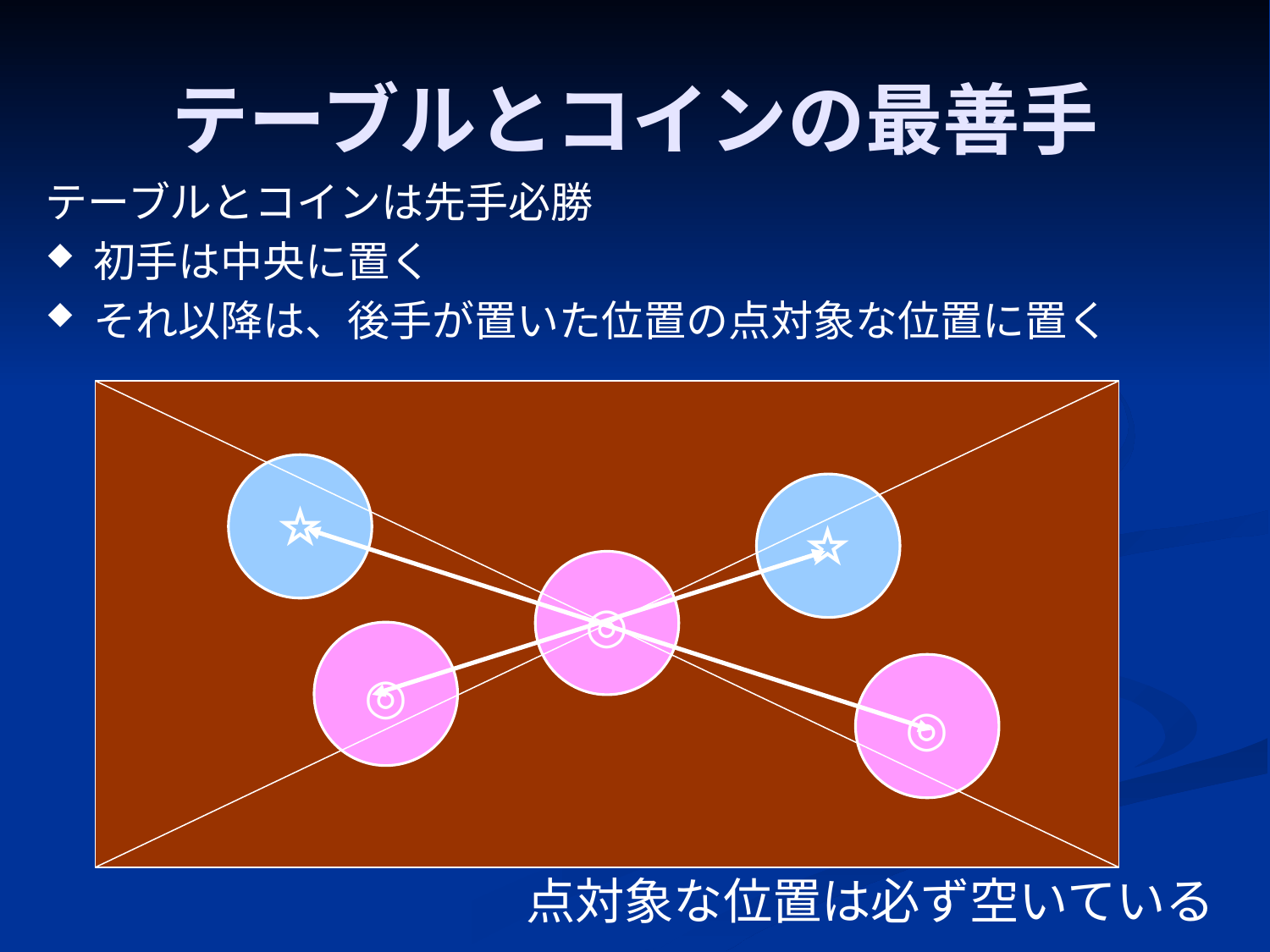

# テーブルとコインの最善手
テーブルとコインは先手必勝
初手は中央に置く
それ以降は、後手が置いた位置の点対象な位置に置く

☆
☆
◎
◎
◎
点対象な位置は必ず空いている